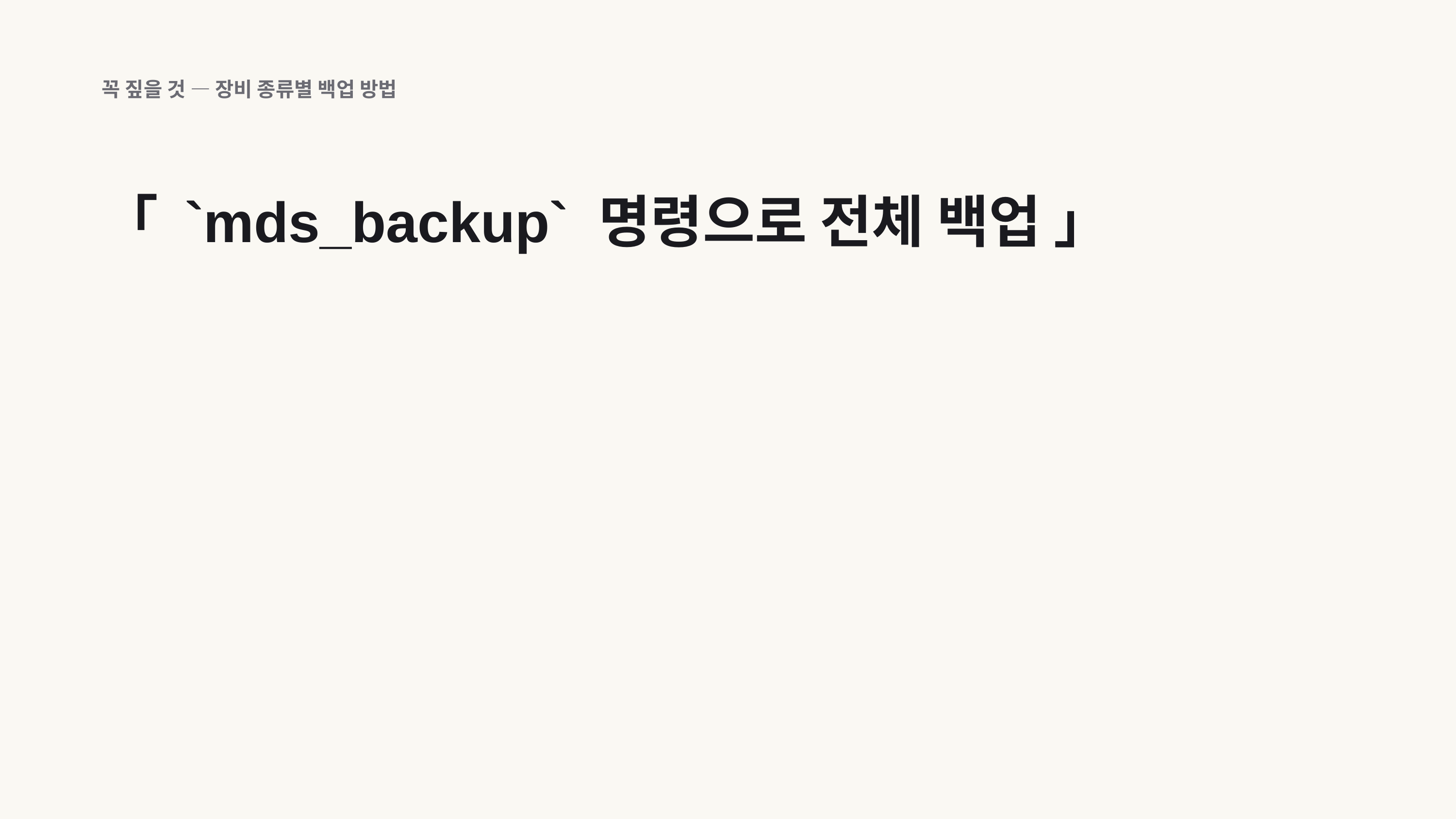

꼭 짚을 것 — 장비 종류별 백업 방법
「 `mds_backup` 명령으로 전체 백업 」